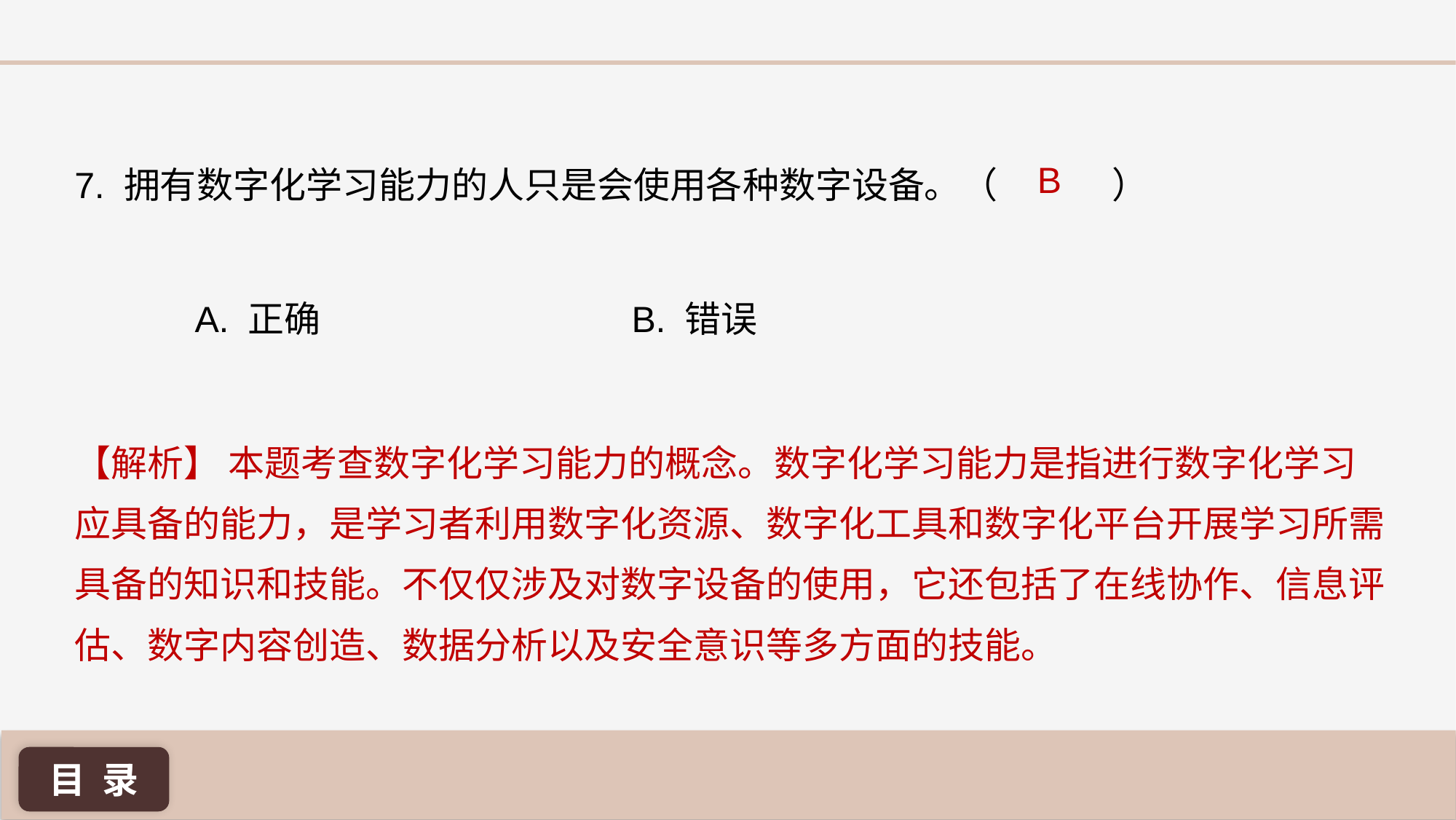

B
7. 拥有数字化学习能力的人只是会使用各种数字设备。（ 	）
A. 正确 			B. 错误
【解析】 本题考查数字化学习能力的概念。数字化学习能力是指进行数字化学习应具备的能力，是学习者利用数字化资源、数字化工具和数字化平台开展学习所需具备的知识和技能。不仅仅涉及对数字设备的使用，它还包括了在线协作、信息评估、数字内容创造、数据分析以及安全意识等多方面的技能。